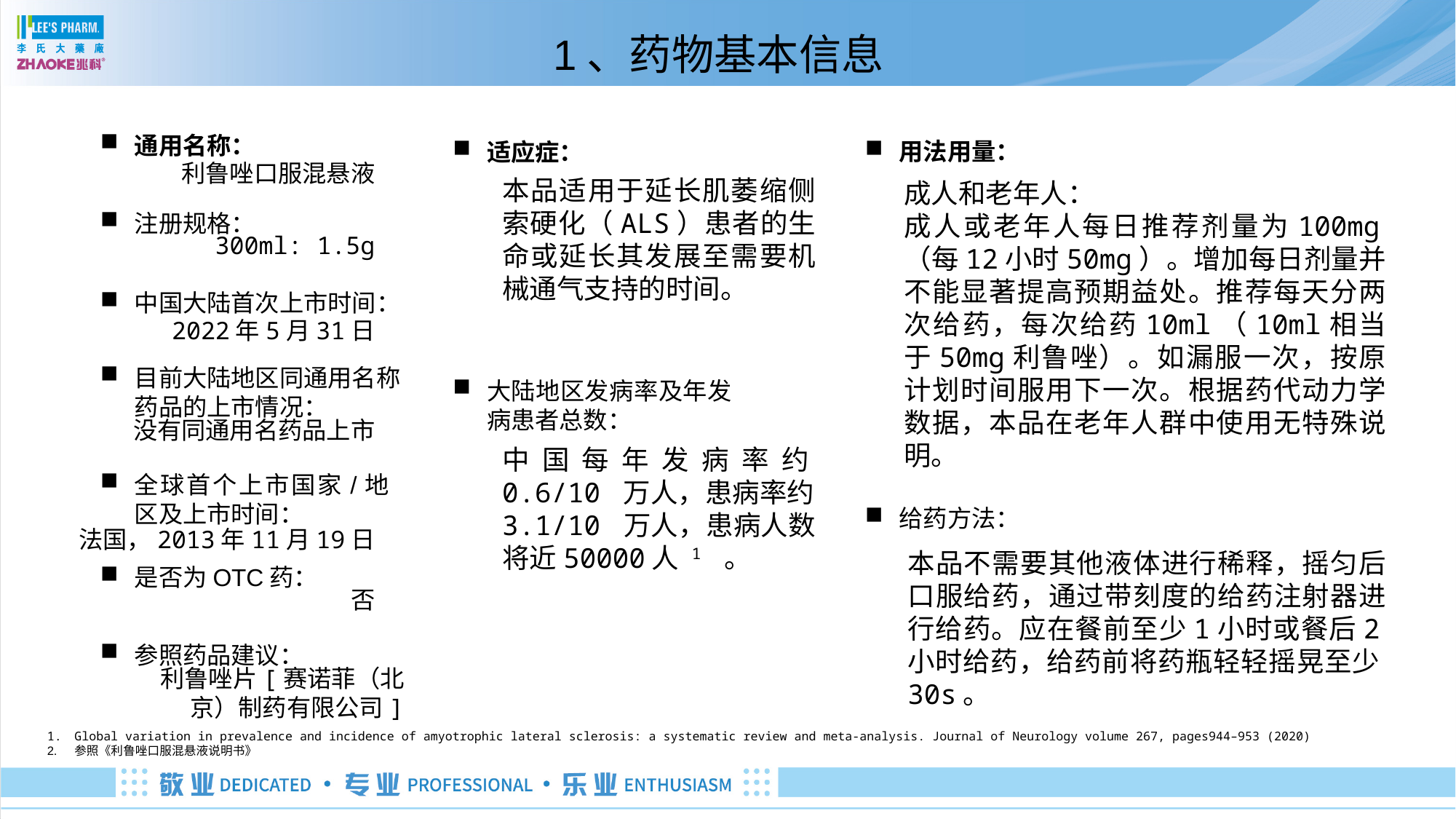

# 1、药物基本信息
通用名称：
利鲁唑口服混悬液
注册规格：
300ml: 1.5g
中国大陆首次上市时间：
2022年5月31日
目前大陆地区同通用名称药品的上市情况：
没有同通用名药品上市
全球首个上市国家/地区及上市时间：
法国，2013年11月19日
是否为OTC药：
否
利鲁唑片[赛诺菲（北京）制药有限公司]
用法用量：
成人和老年人：
成人或老年人每日推荐剂量为100mg（每12小时50mg）。增加每日剂量并不能显著提高预期益处。推荐每天分两次给药，每次给药10ml（10ml相当于50mg利鲁唑）。如漏服一次，按原计划时间服用下一次。根据药代动力学数据，本品在老年人群中使用无特殊说明。
给药方法：
本品不需要其他液体进行稀释，摇匀后口服给药，通过带刻度的给药注射器进行给药。应在餐前至少1小时或餐后2小时给药，给药前将药瓶轻轻摇晃至少30s。
适应症：

本品适用于延长肌萎缩侧索硬化（ALS）患者的生命或延长其发展至需要机械通气支持的时间。
大陆地区发病率及年发病患者总数：
中国每年发病率约0.6/10 万人，患病率约3.1/10 万人，患病人数将近50000人 1 。

参照药品建议：
Global variation in prevalence and incidence of amyotrophic lateral sclerosis: a systematic review and meta-analysis. Journal of Neurology volume 267, pages944–953 (2020)
参照《利鲁唑口服混悬液说明书》